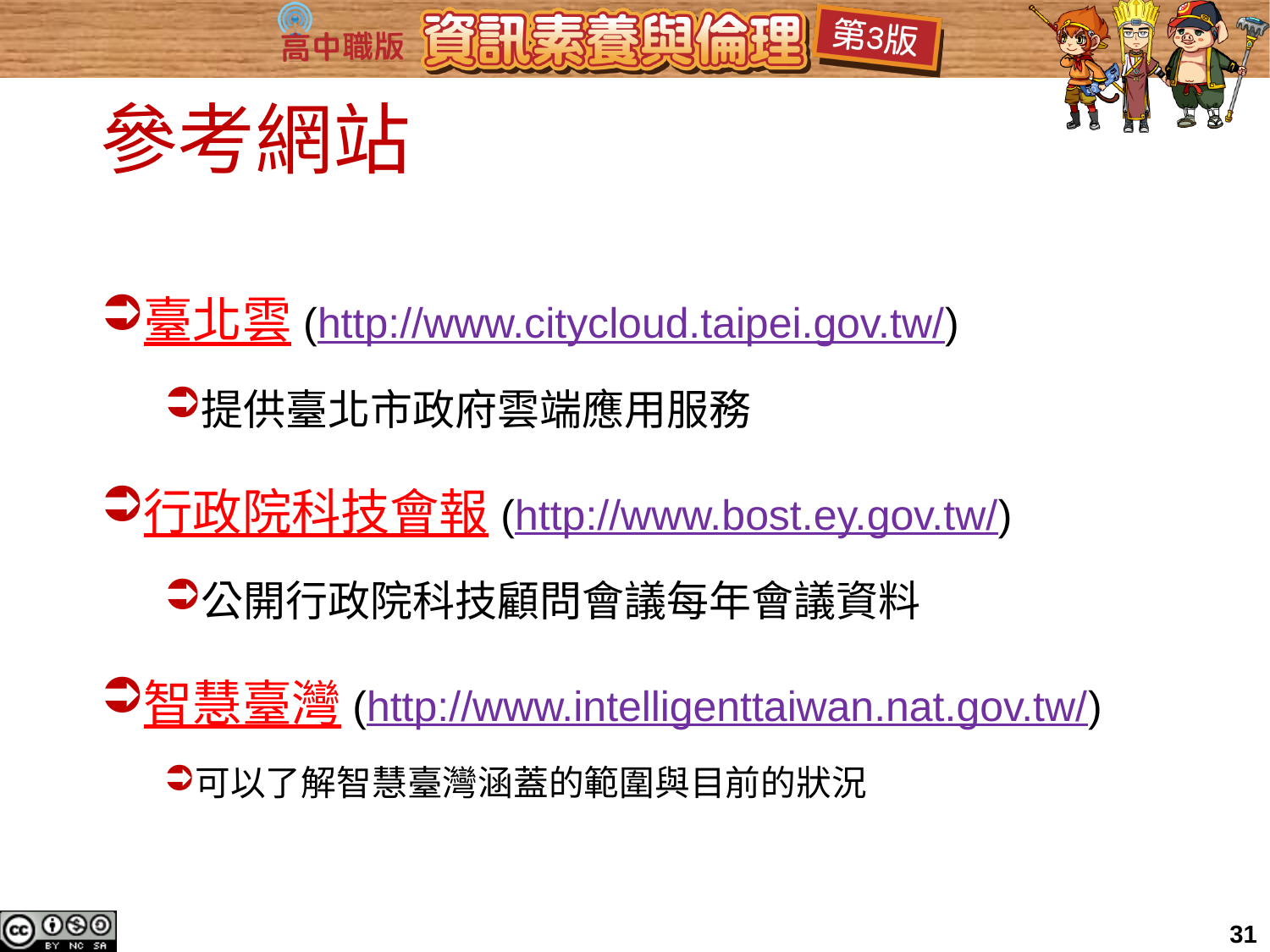

# 參考網站
臺北雲(http://www.citycloud.taipei.gov.tw/)
提供臺北市政府雲端應用服務
行政院科技會報(http://www.bost.ey.gov.tw/)
公開行政院科技顧問會議每年會議資料
智慧臺灣(http://www.intelligenttaiwan.nat.gov.tw/)
可以了解智慧臺灣涵蓋的範圍與目前的狀況
31